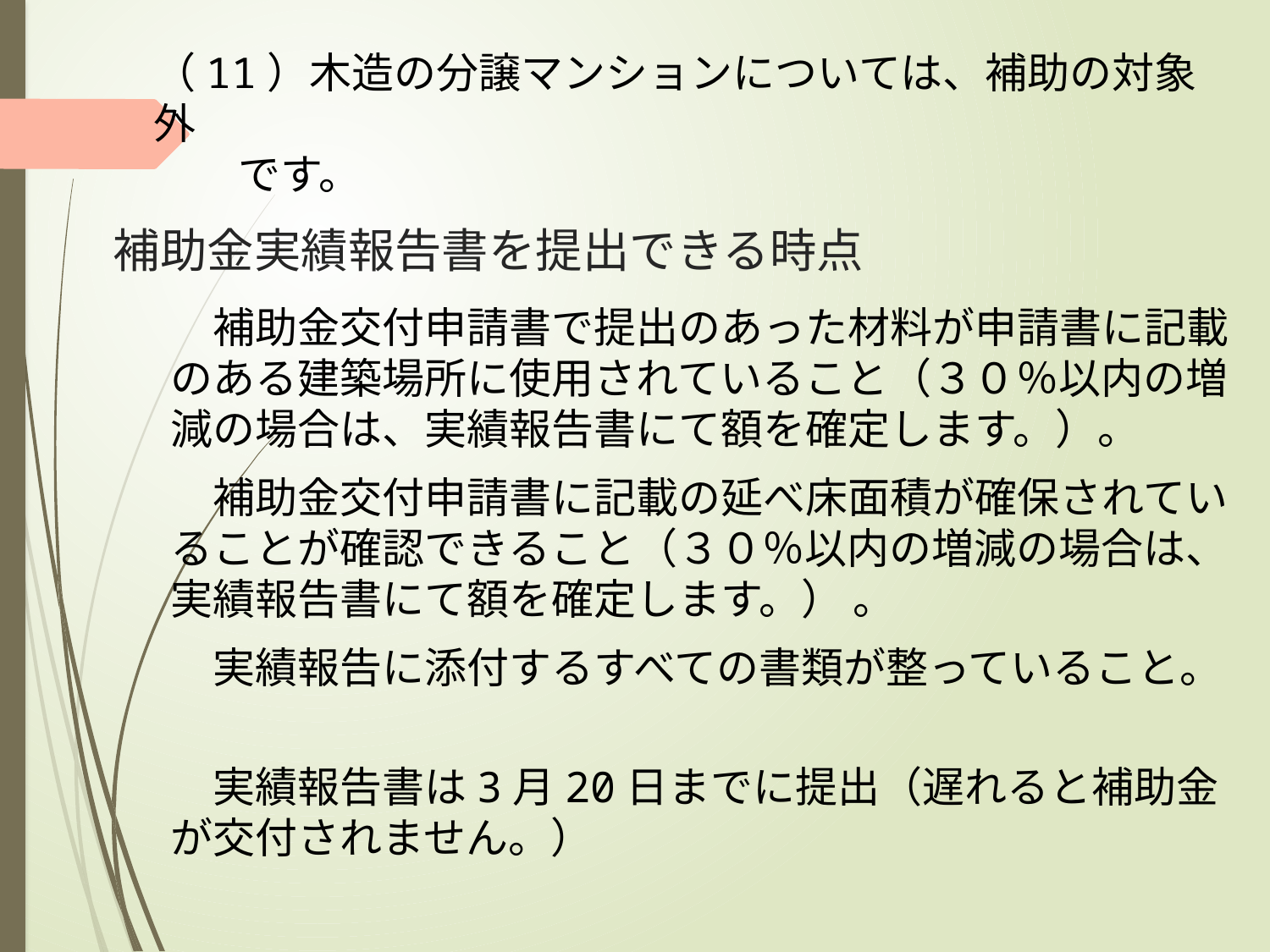

（11）木造の分譲マンションについては、補助の対象外
　　です。
# 補助金実績報告書を提出できる時点
　補助金交付申請書で提出のあった材料が申請書に記載のある建築場所に使用されていること（３０％以内の増減の場合は、実績報告書にて額を確定します。）。
　補助金交付申請書に記載の延べ床面積が確保されていることが確認できること（３０％以内の増減の場合は、実績報告書にて額を確定します。） 。
　実績報告に添付するすべての書類が整っていること。
　実績報告書は3月20日までに提出（遅れると補助金が交付されません。）